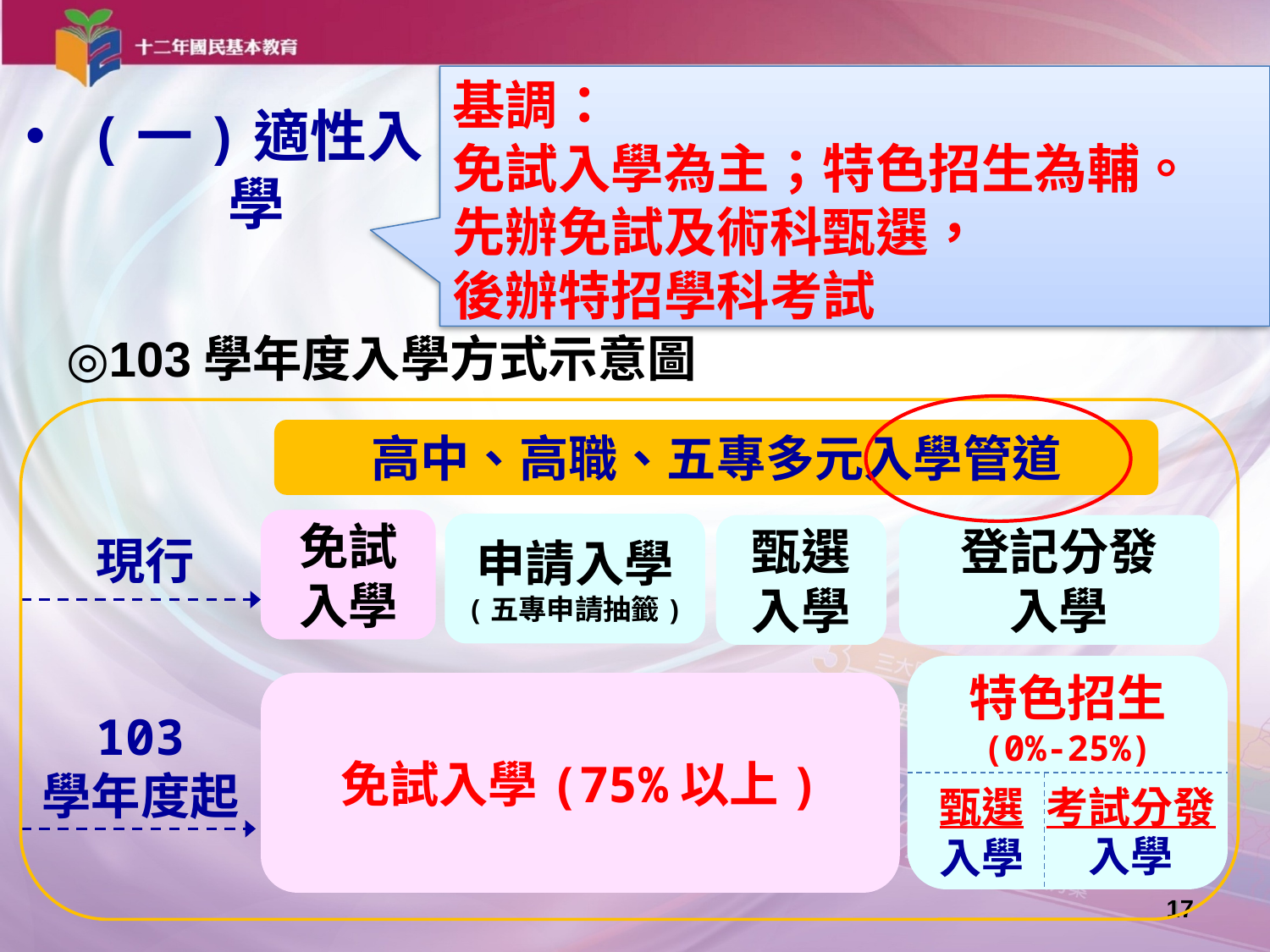

基調：
免試入學為主；特色招生為輔。
先辦免試及術科甄選，
後辦特招學科考試

# (一)適性入學
◎103學年度入學方式示意圖

高中、高職、五專多元入學管道
現行
免試
入學
申請入學
(五專申請抽籤)
甄選入學
登記分發
入學

免試入學(75%以上)
103
學年度起
甄選入學
考試分發
入學
特色招生
(0%-25%)

17
17